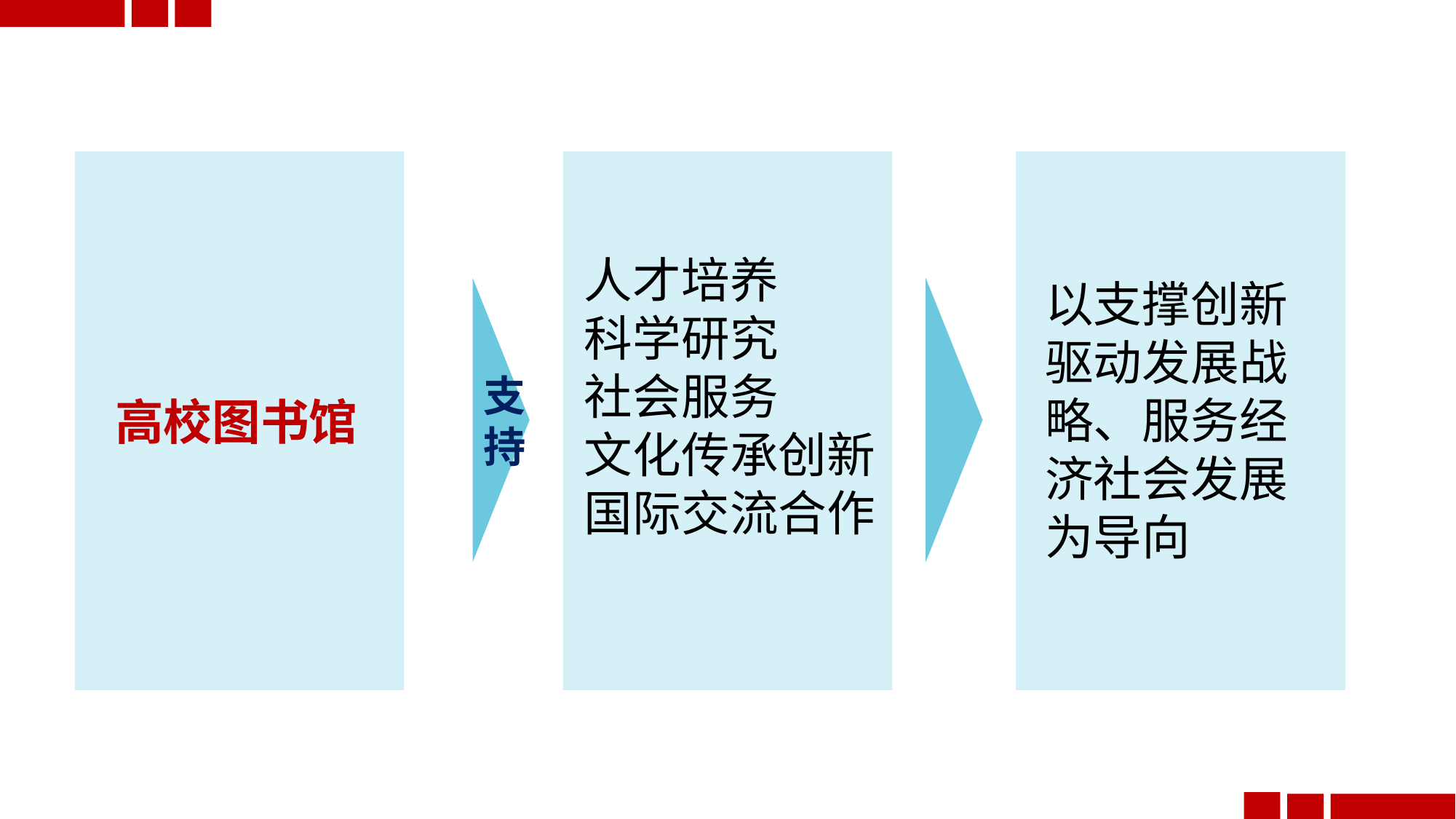

人才培养
科学研究
社会服务
文化传承创新
国际交流合作
以支撑创新驱动发展战略、服务经济社会发展为导向
支持

高校图书馆